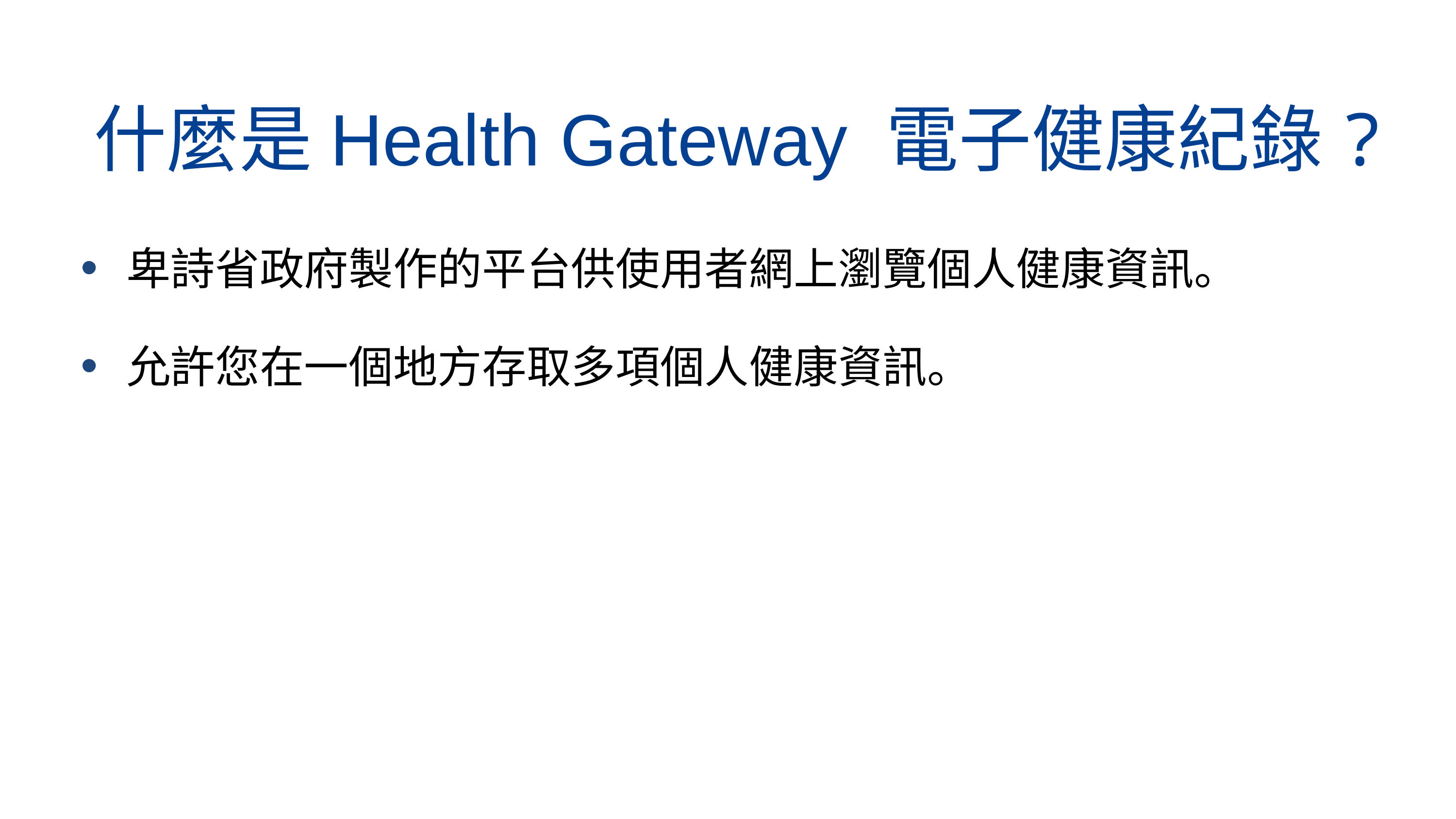

什麼是Health Gateway 電子健康紀錄?
卑詩省政府製作的平台供使用者網上瀏覽個人健康資訊。
允許您在一個地方存取多項個人健康資訊。